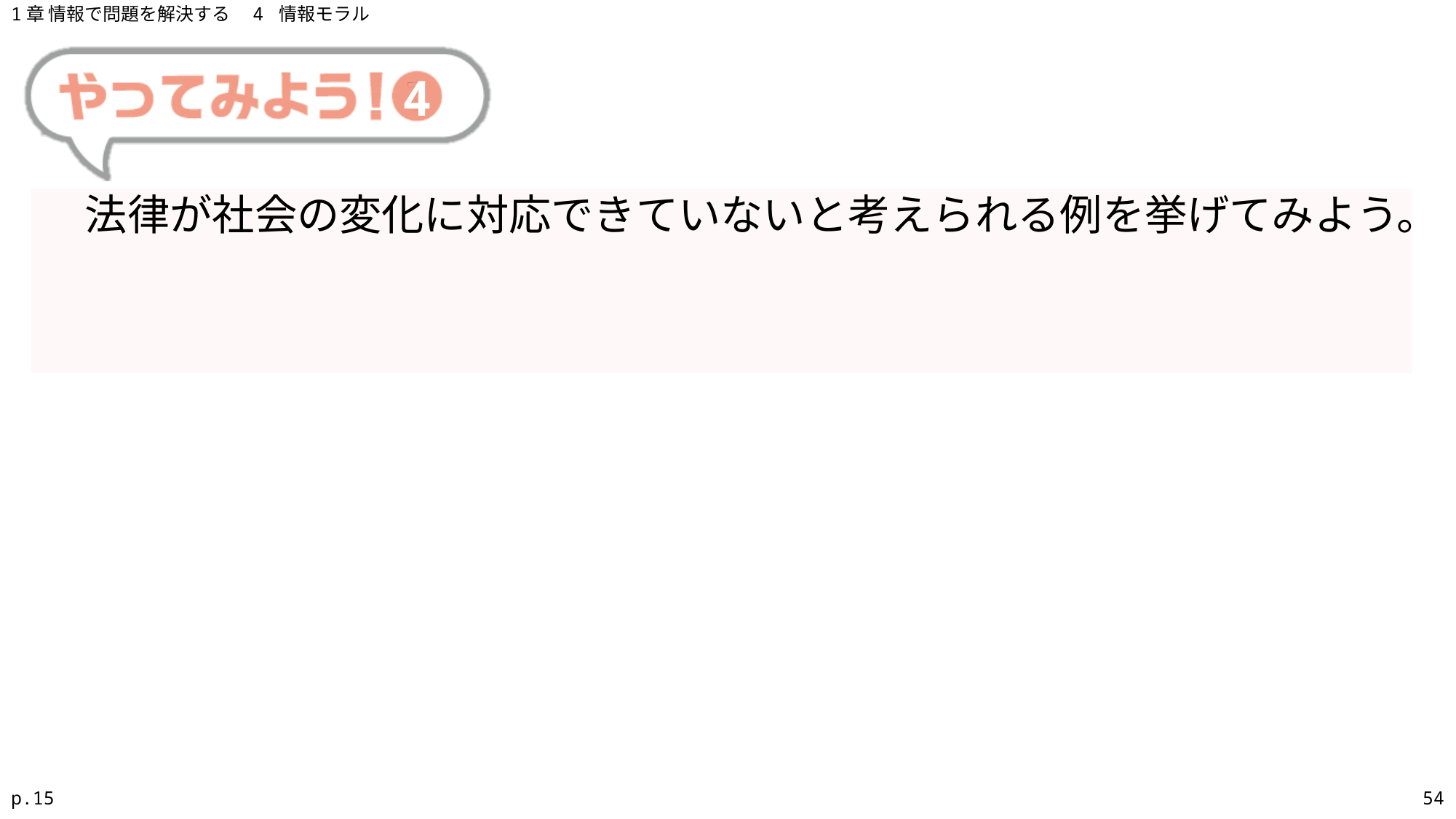

1章 情報で問題を解決する　4 情報モラル
# 4
　法律が社会の変化に対応できていないと考えられる例を挙げてみよう。
p.15
54